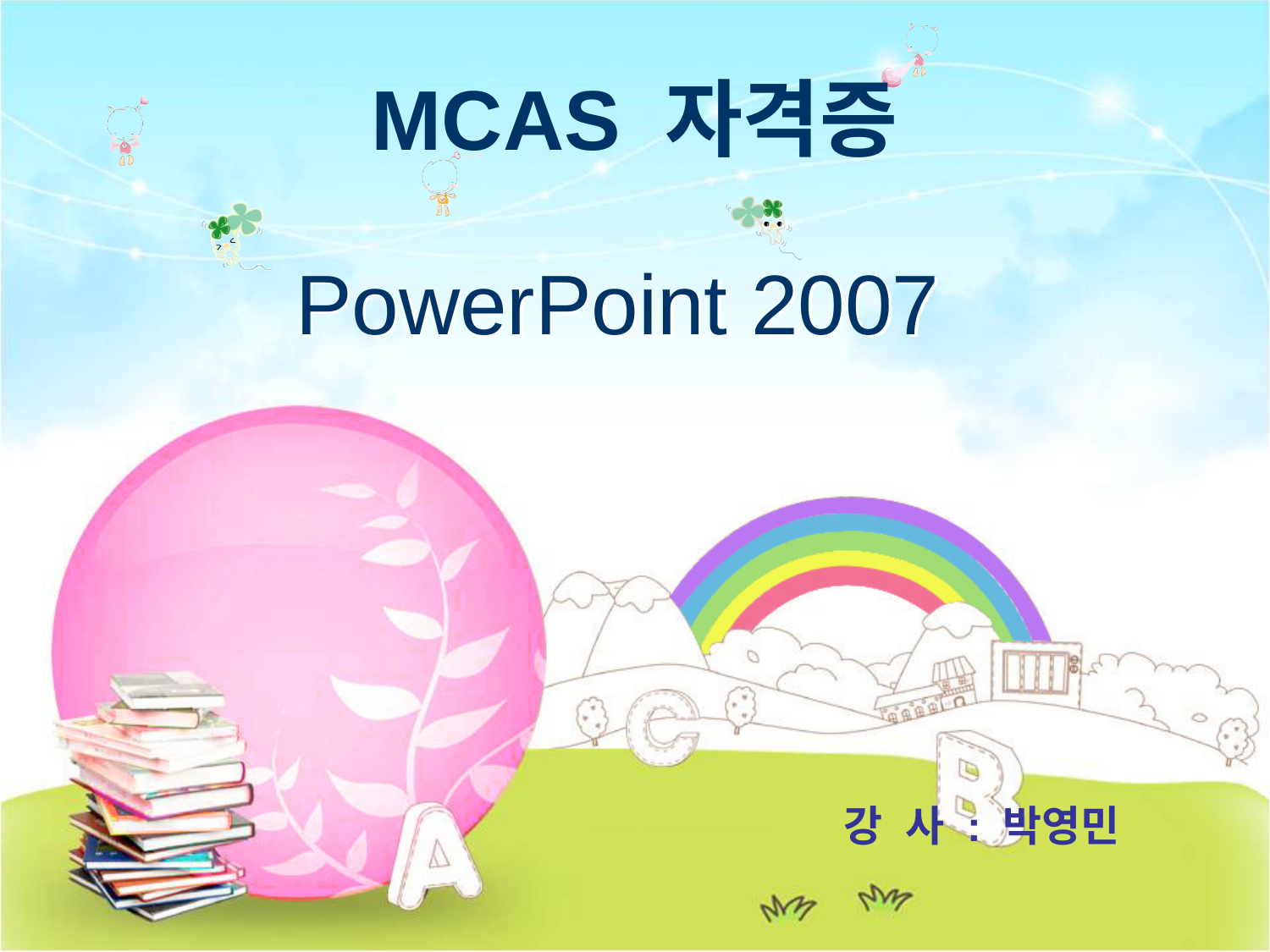

MCAS 자격증
# PowerPoint 2007
강  사 : 박영민